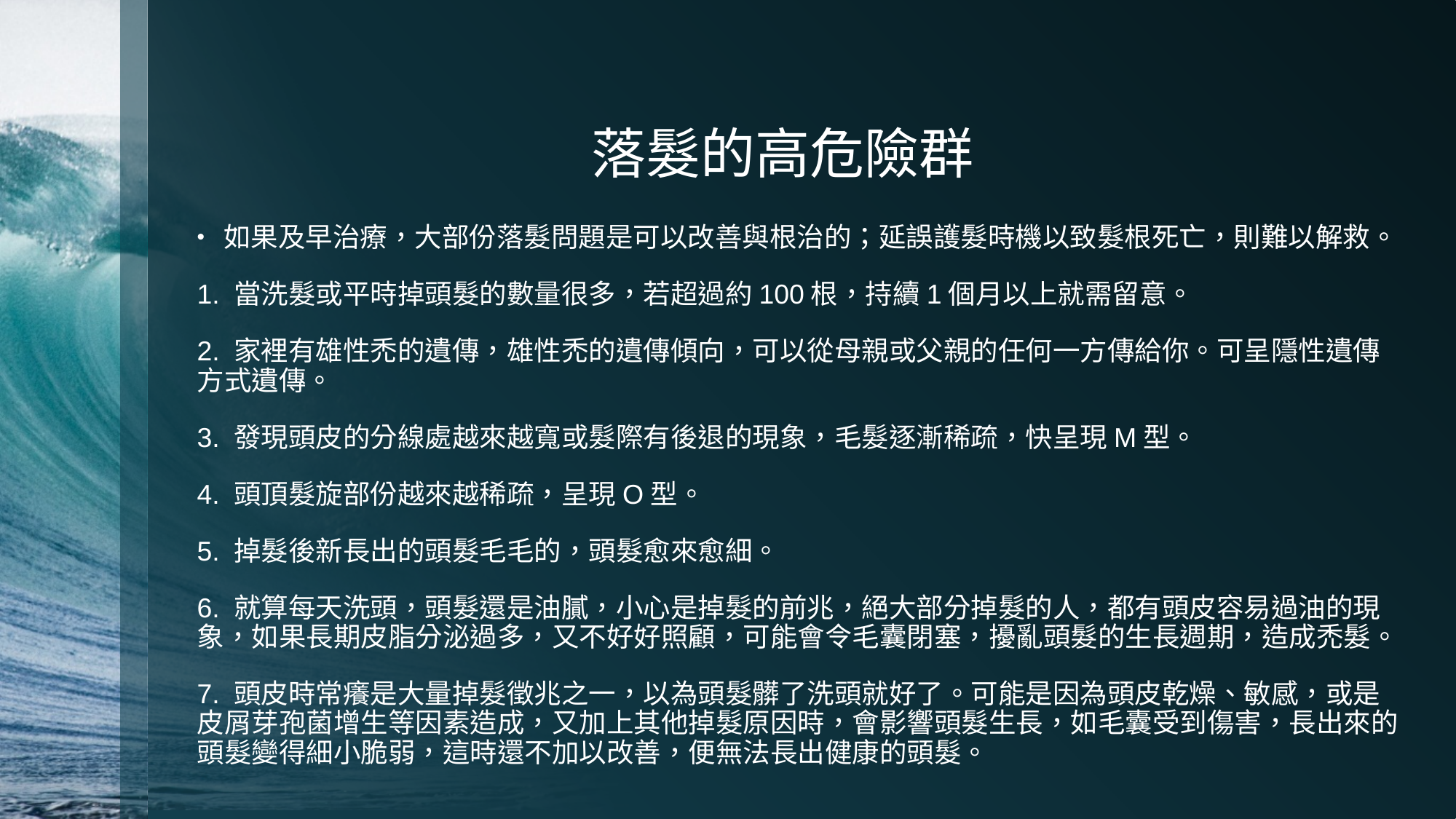

# 落髮的高危險群
如果及早治療，大部份落髮問題是可以改善與根治的；延誤護髮時機以致髮根死亡，則難以解救。
1. 當洗髮或平時掉頭髮的數量很多，若超過約100根，持續1個月以上就需留意。
2. 家裡有雄性禿的遺傳，雄性禿的遺傳傾向，可以從母親或父親的任何一方傳給你。可呈隱性遺傳方式遺傳。
3. 發現頭皮的分線處越來越寬或髮際有後退的現象，毛髮逐漸稀疏，快呈現M型。
4. 頭頂髮旋部份越來越稀疏，呈現O型。
5. 掉髮後新長出的頭髮毛毛的，頭髮愈來愈細。
6. 就算每天洗頭，頭髮還是油膩，小心是掉髮的前兆，絕大部分掉髮的人，都有頭皮容易過油的現象，如果長期皮脂分泌過多，又不好好照顧，可能會令毛囊閉塞，擾亂頭髮的生長週期，造成禿髮。
7. 頭皮時常癢是大量掉髮徵兆之一，以為頭髮髒了洗頭就好了。可能是因為頭皮乾燥、敏感，或是皮屑芽孢菌增生等因素造成，又加上其他掉髮原因時，會影響頭髮生長，如毛囊受到傷害，長出來的頭髮變得細小脆弱，這時還不加以改善，便無法長出健康的頭髮。